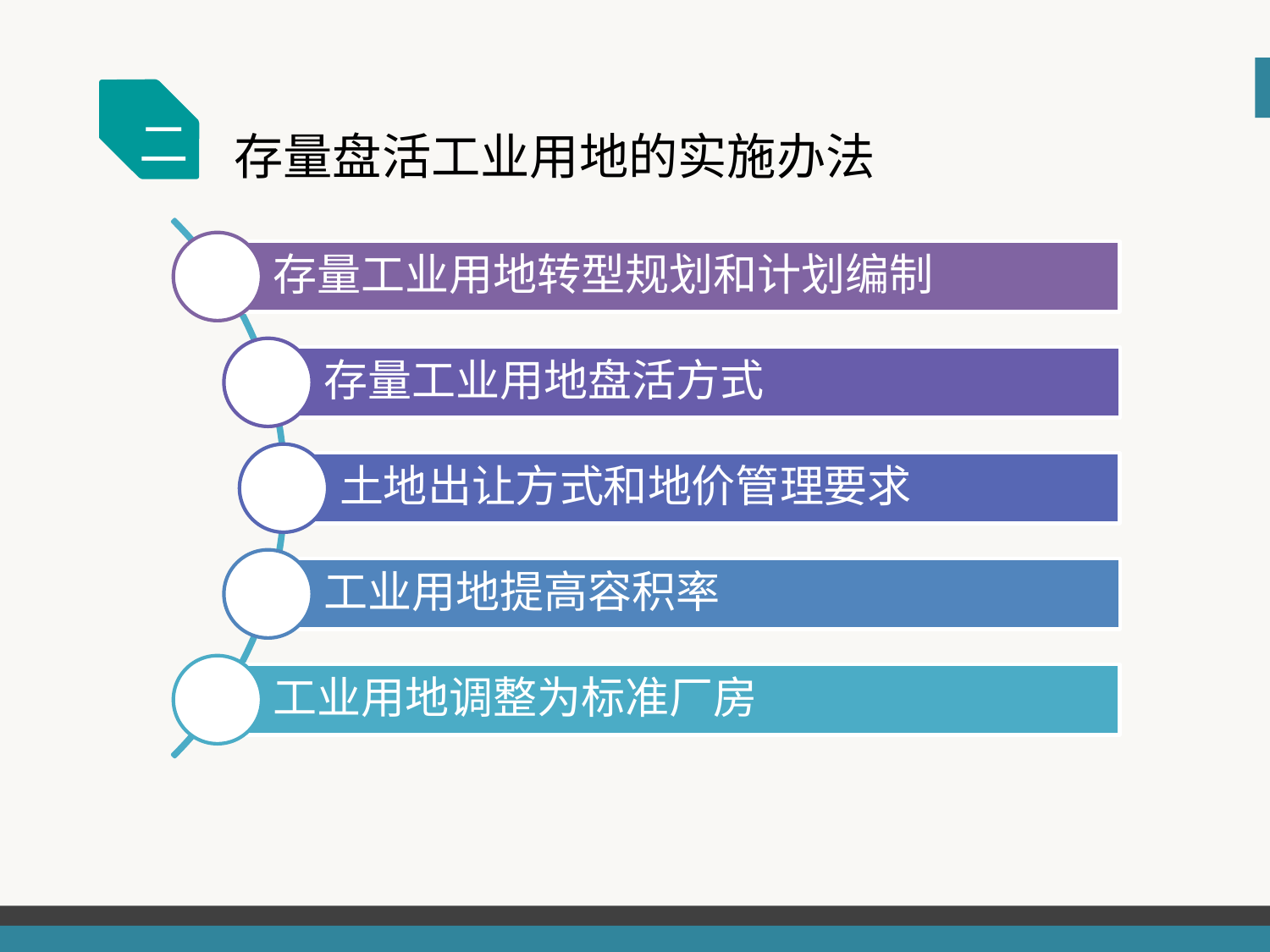

二
存量盘活工业用地的实施办法
存量工业用地转型规划和计划编制
存量工业用地盘活方式
土地出让方式和地价管理要求
工业用地提高容积率
工业用地调整为标准厂房